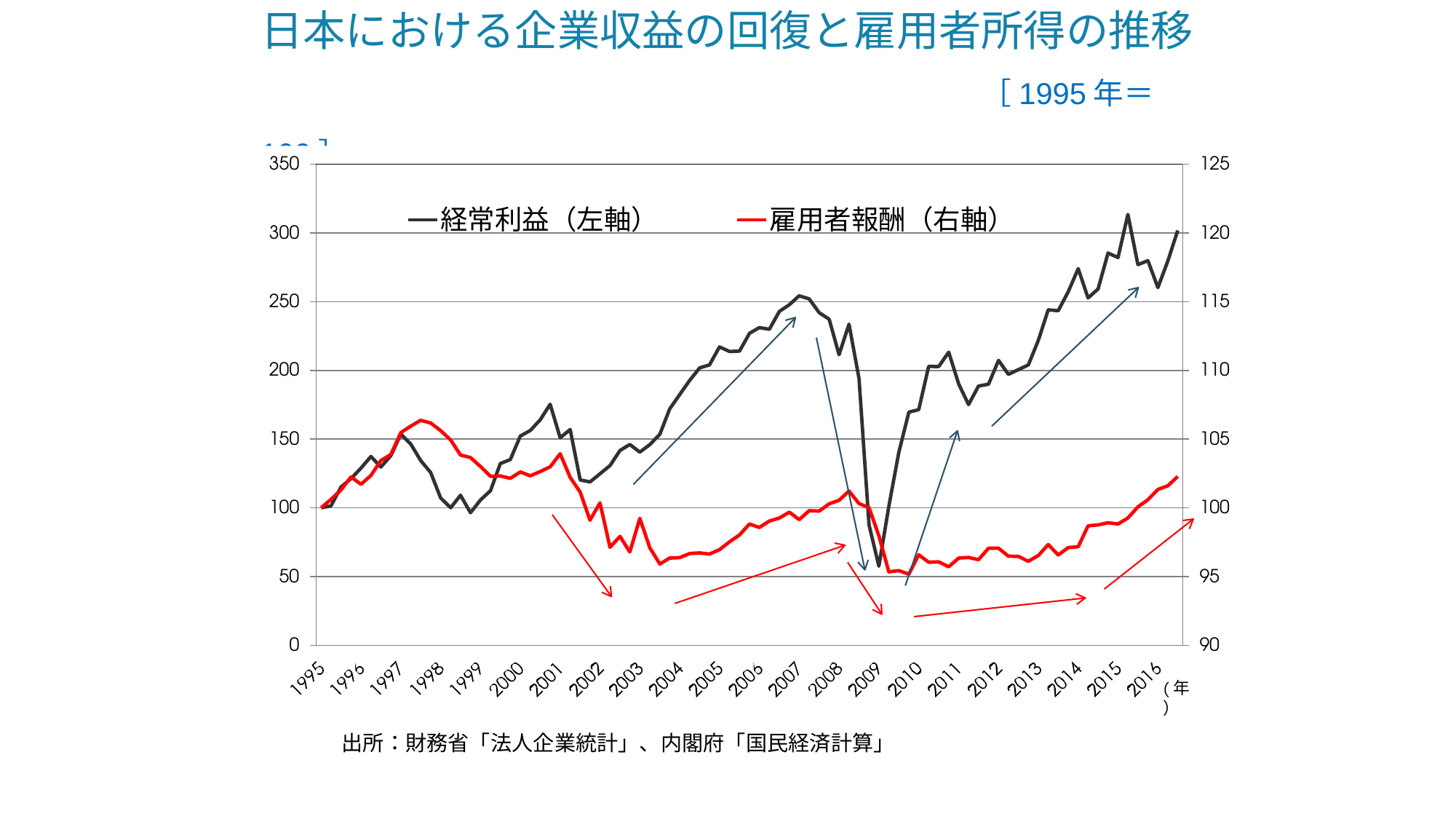

# 日本における企業収益の回復と雇用者所得の推移 　　　　　　　　　　　　　　　　　［1995年＝100］
4

350
125

経常利益（左軸）
雇用者報酬（右軸）

300
120

250
115

200
110

150
105

100
100

50
95

0
90

(年）
出所：財務省「法人企業統計」、内閣府「国民経済計算」